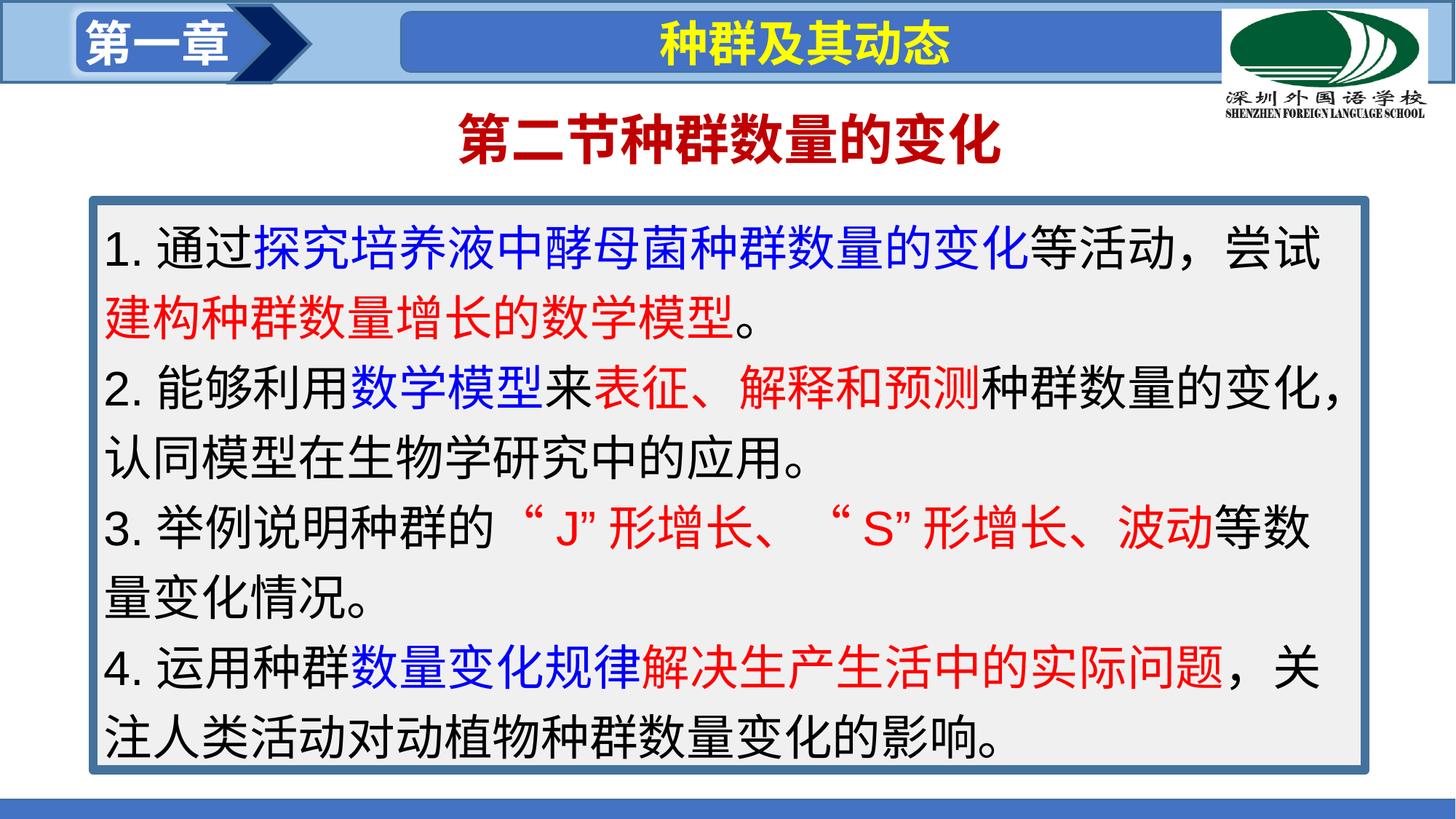

第一章
    种群及其动态
第二节种群数量的变化
1.通过探究培养液中酵母菌种群数量的变化等活动，尝试建构种群数量增长的数学模型。
2.能够利用数学模型来表征、解释和预测种群数量的变化，认同模型在生物学研究中的应用。
3.举例说明种群的“J”形增长、“S”形增长、波动等数量变化情况。
4.运用种群数量变化规律解决生产生活中的实际问题，关注人类活动对动植物种群数量变化的影响。